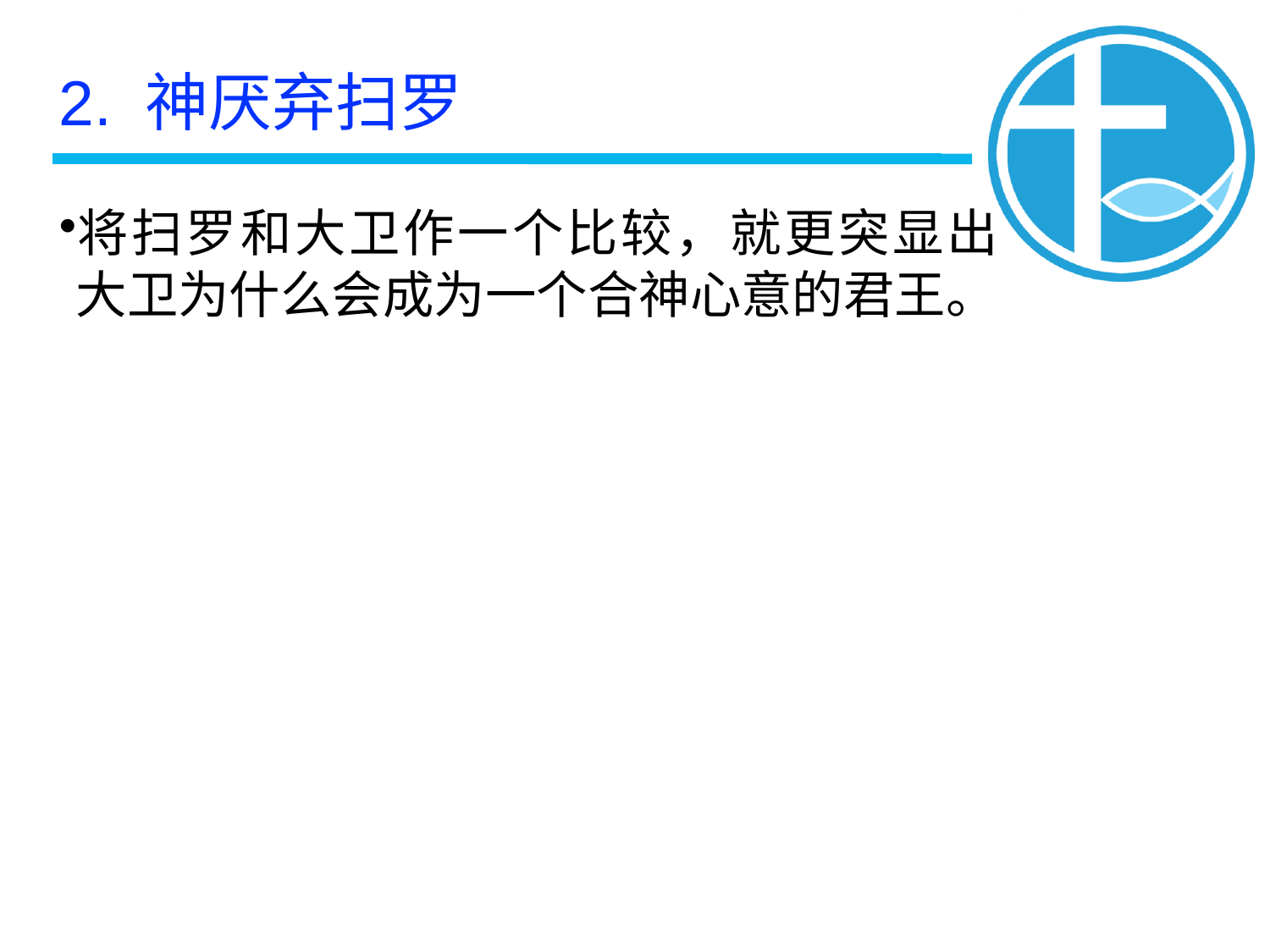

2. 神厌弃扫罗
将扫罗和大卫作一个比较，就更突显出大卫为什么会成为一个合神心意的君王。